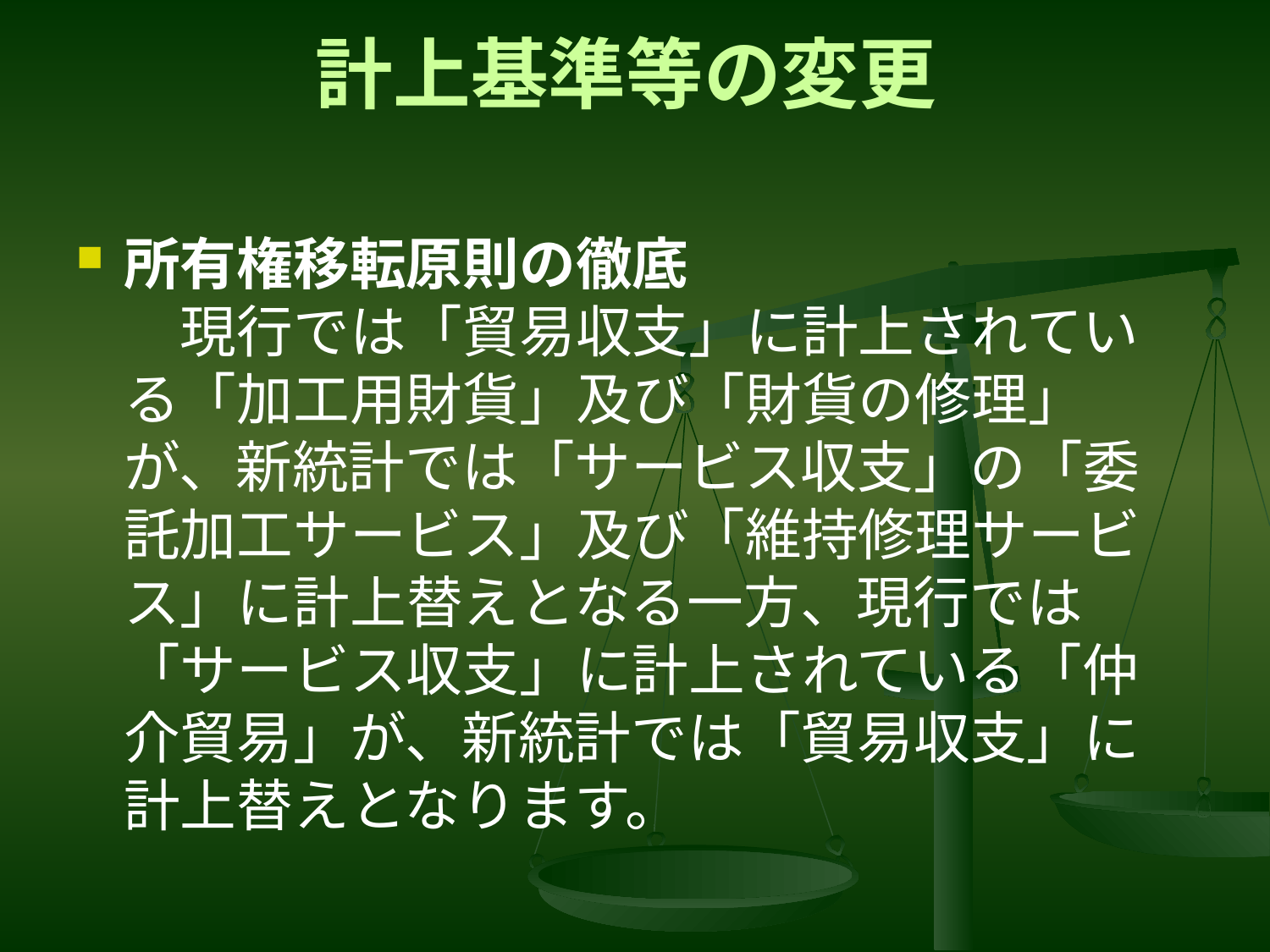

# 計上基準等の変更
所有権移転原則の徹底
　現行では「貿易収支」に計上されている「加工用財貨」及び「財貨の修理」が、新統計では「サービス収支」の「委託加工サービス」及び「維持修理サービ ス」に計上替えとなる一方、現行では「サービス収支」に計上されている「仲介貿易」が、新統計では「貿易収支」に計上替えとなります。